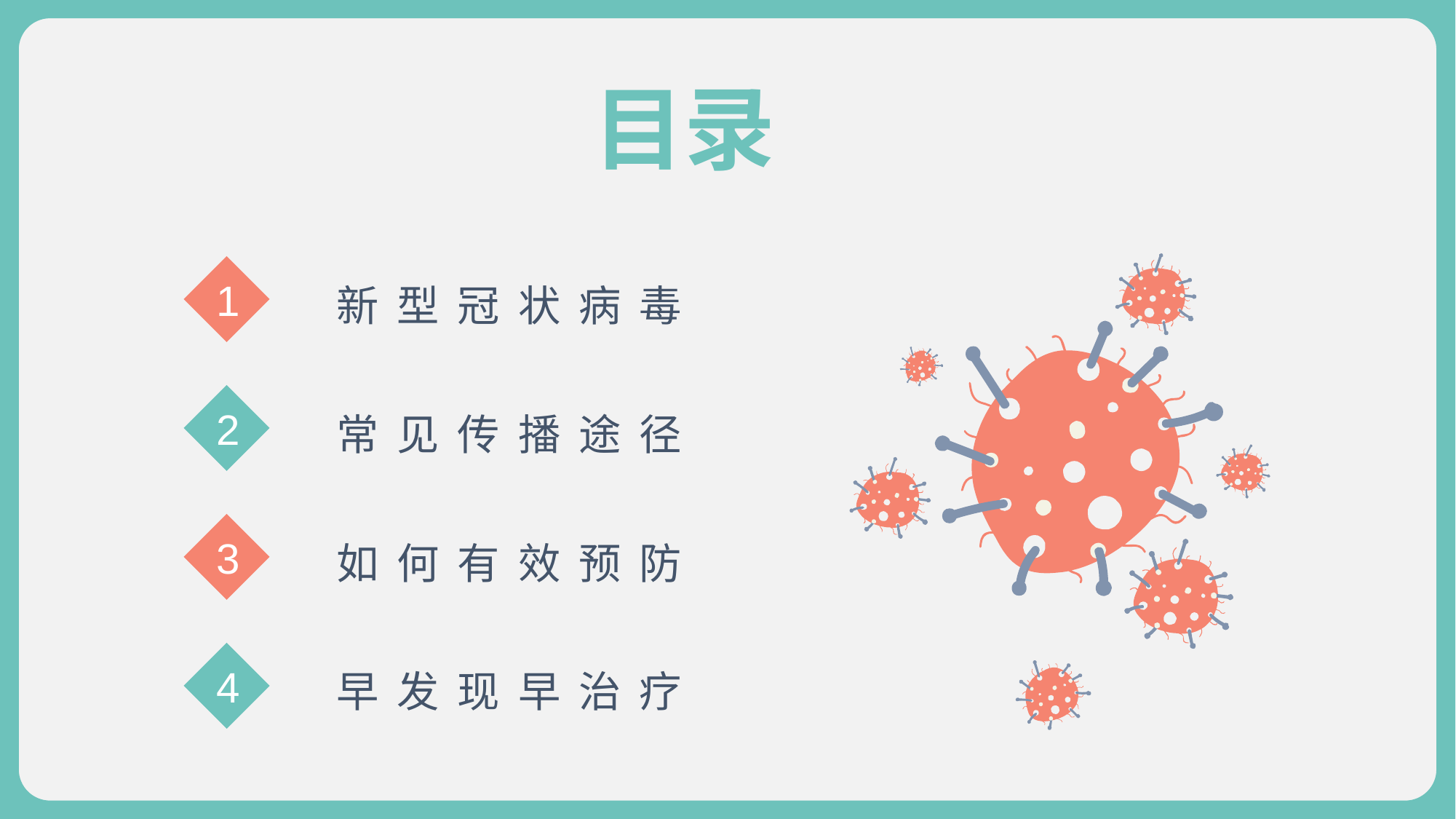

目录
新型冠状病毒
1
常见传播途径
2
如何有效预防
3
早发现早治疗
4